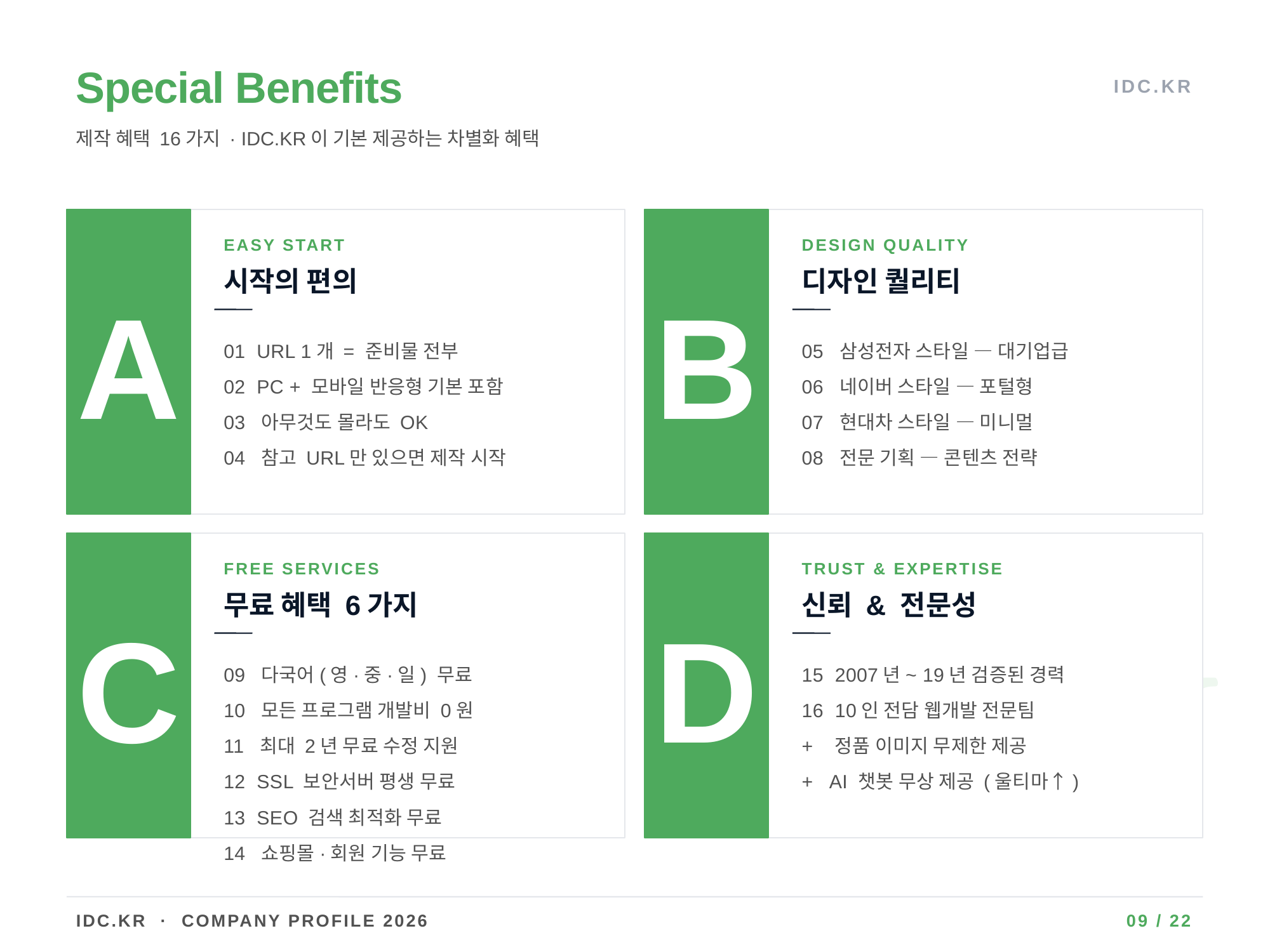

Special Benefits
IDC.KR
제작 혜택 16가지 · IDC.KR이 기본 제공하는 차별화 혜택

A

B
EASY START
DESIGN QUALITY
시작의 편의
디자인 퀄리티

01  URL 1개 = 준비물 전부
02  PC + 모바일 반응형 기본 포함
03  아무것도 몰라도 OK
04  참고 URL만 있으면 제작 시작
05  삼성전자 스타일 — 대기업급
06  네이버 스타일 — 포털형
07  현대차 스타일 — 미니멀
08  전문 기획 — 콘텐츠 전략

C

D
FREE SERVICES
TRUST & EXPERTISE
W
무료 혜택 6가지
신뢰 & 전문성

09  다국어(영·중·일) 무료
10  모든 프로그램 개발비 0원
11  최대 2년 무료 수정 지원
12  SSL 보안서버 평생 무료
13  SEO 검색 최적화 무료
14  쇼핑몰·회원 기능 무료
15  2007년~ 19년 검증된 경력
16  10인 전담 웹개발 전문팀
+   정품 이미지 무제한 제공
+   AI 챗봇 무상 제공 (울티마↑)

IDC.KR  ·  COMPANY PROFILE 2026
09 / 22